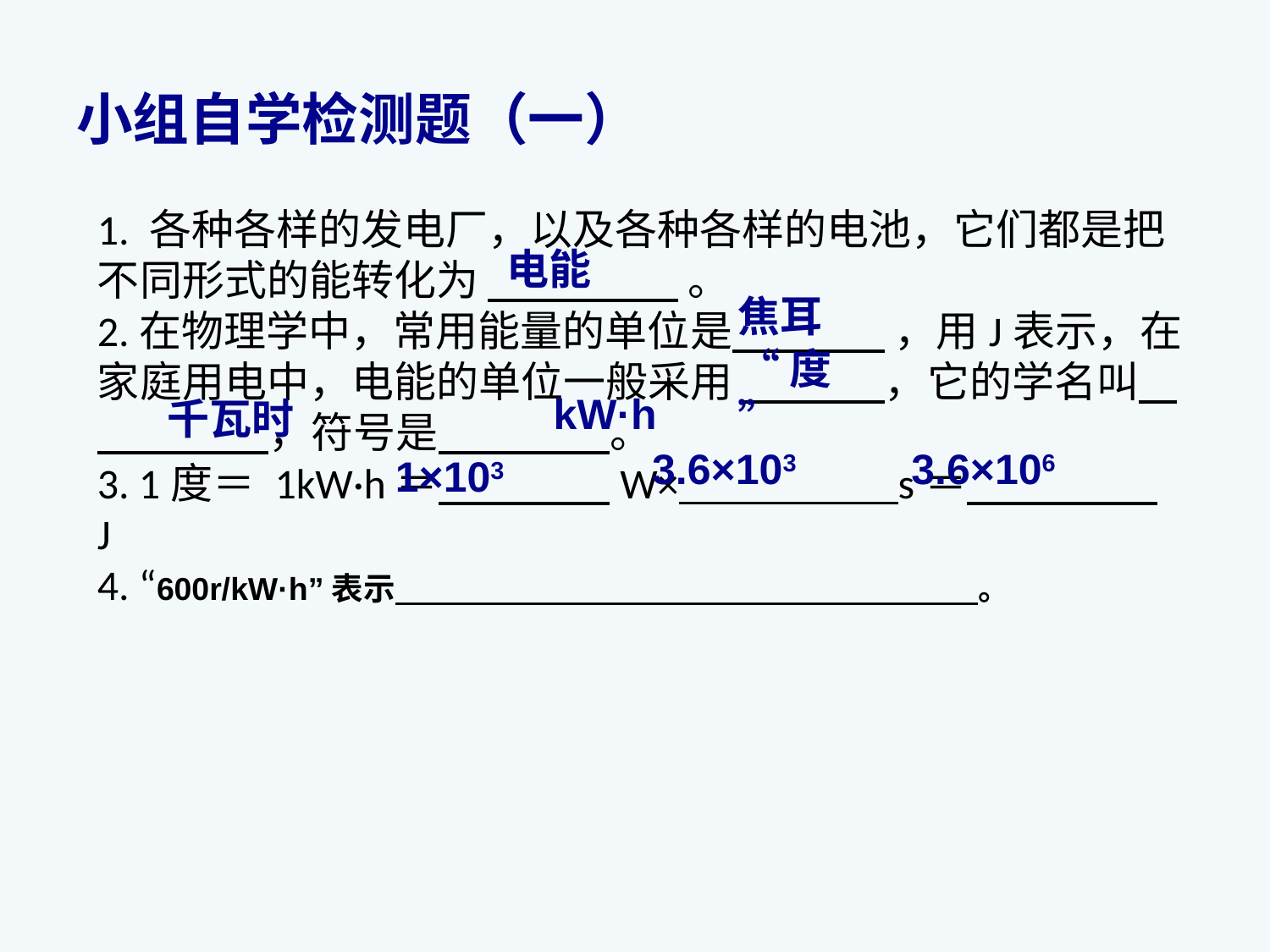

# 小组自学检测题（一）
1. 各种各样的发电厂，以及各种各样的电池，它们都是把不同形式的能转化为                      。
2.在物理学中，常用能量的单位是                 ，用J表示，在家庭用电中，电能的单位一般采用                ，它的学名叫                       ，符号是                  。
3. 1度＝ 1kW·h＝                  W×                       s＝                     J
4. “600r/kW·h”表示                                                                                 。
电能
焦耳
“度”
kW·h
千瓦时
3.6×103
3.6×106
1×103